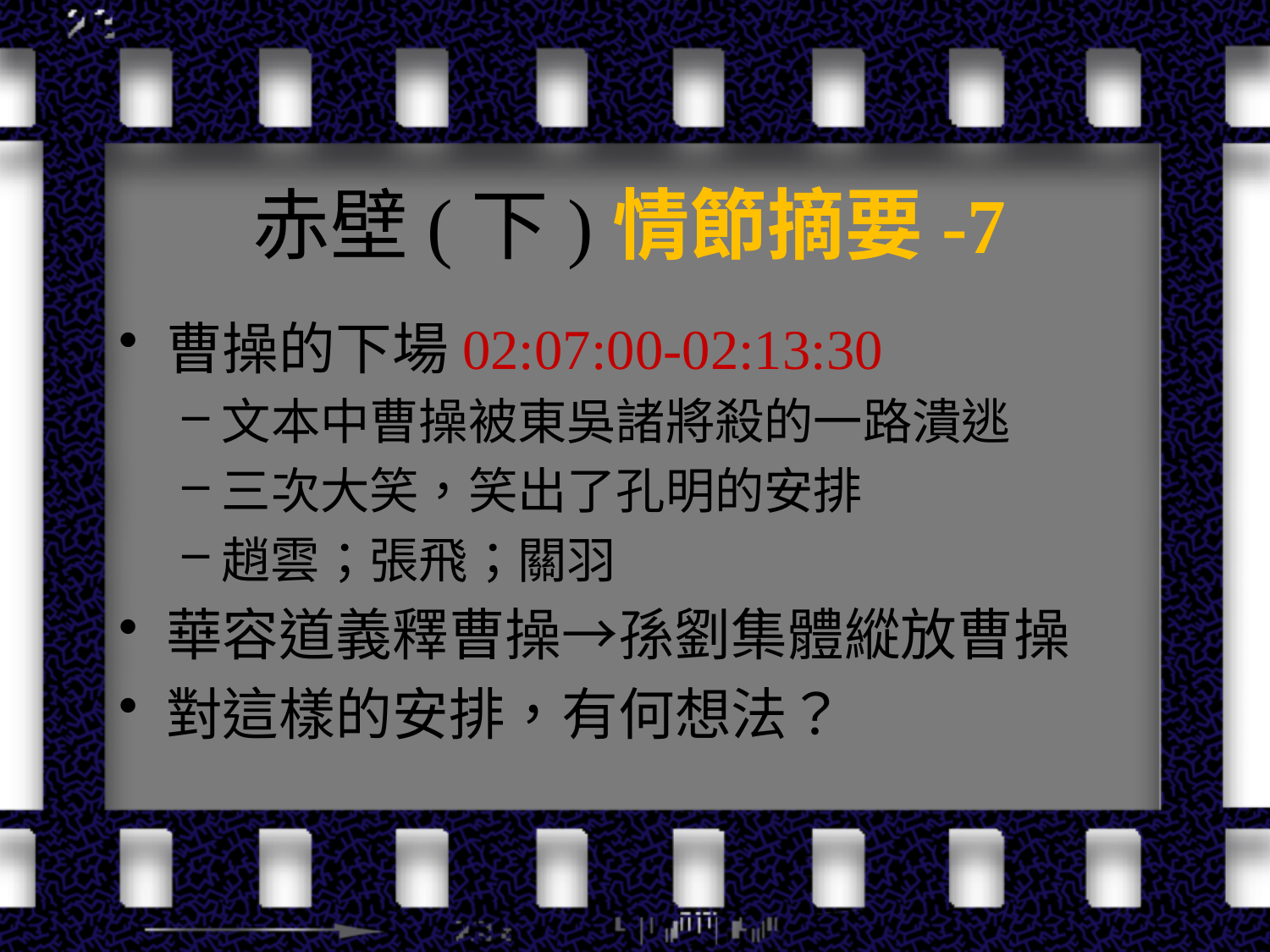

# 赤壁(下)情節摘要-7
曹操的下場02:07:00-02:13:30
文本中曹操被東吳諸將殺的一路潰逃
三次大笑，笑出了孔明的安排
趙雲；張飛；關羽
華容道義釋曹操→孫劉集體縱放曹操
對這樣的安排，有何想法？